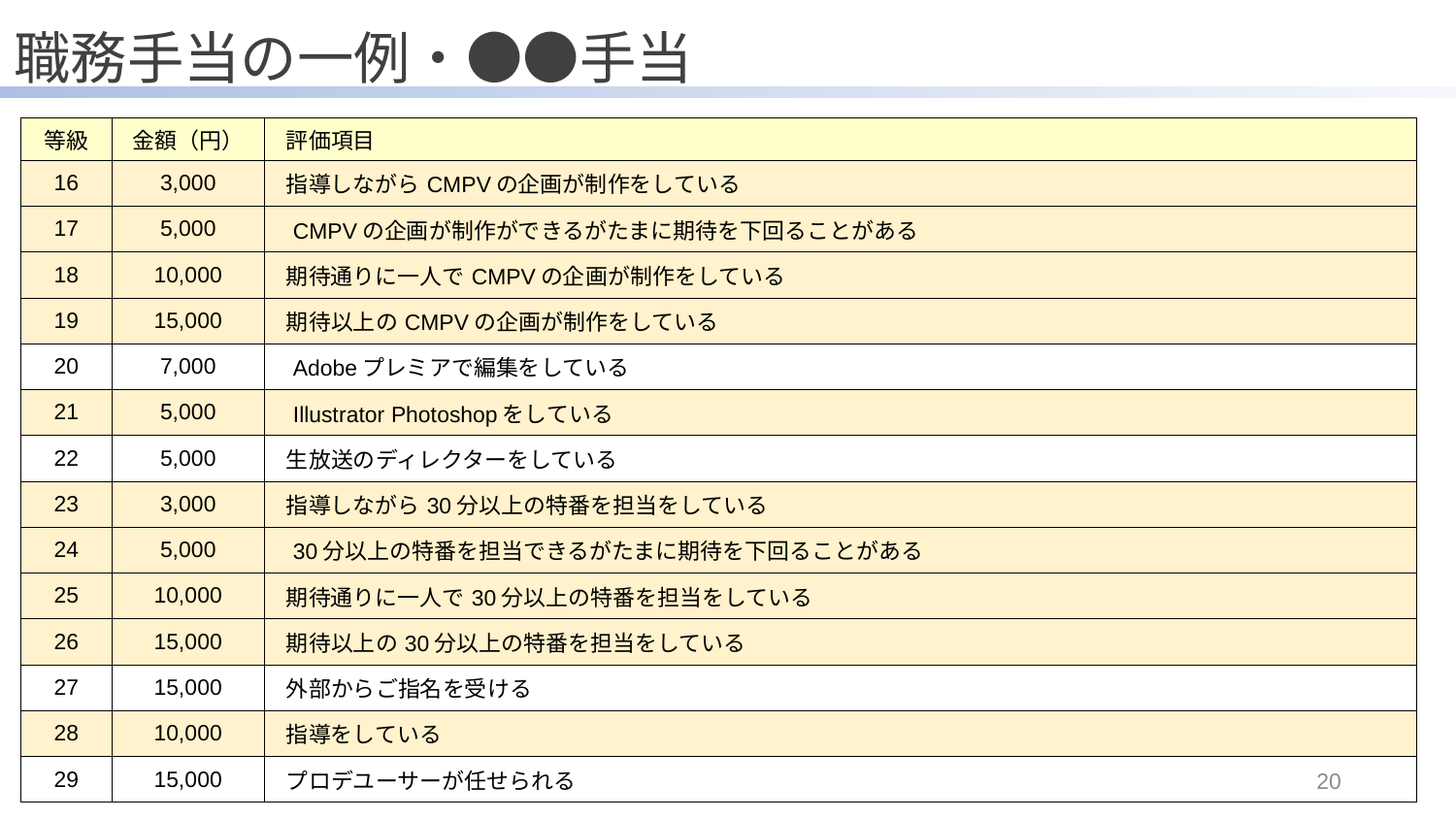

職務手当の一例・●●手当

| 等級 | 金額（円） | 評価項目 |
| --- | --- | --- |
| 16 | 3,000 | 指導しながらCMPVの企画が制作をしている |
| 17 | 5,000 | CMPVの企画が制作ができるがたまに期待を下回ることがある |
| 18 | 10,000 | 期待通りに一人でCMPVの企画が制作をしている |
| 19 | 15,000 | 期待以上のCMPVの企画が制作をしている |
| 20 | 7,000 | Adobeプレミアで編集をしている |
| 21 | 5,000 | Illustrator Photoshopをしている |
| 22 | 5,000 | 生放送のディレクターをしている |
| 23 | 3,000 | 指導しながら30分以上の特番を担当をしている |
| 24 | 5,000 | 30分以上の特番を担当できるがたまに期待を下回ることがある |
| 25 | 10,000 | 期待通りに一人で30分以上の特番を担当をしている |
| 26 | 15,000 | 期待以上の30分以上の特番を担当をしている |
| 27 | 15,000 | 外部からご指名を受ける |
| 28 | 10,000 | 指導をしている |
| 29 | 15,000 | プロデユーサーが任せられる |

20